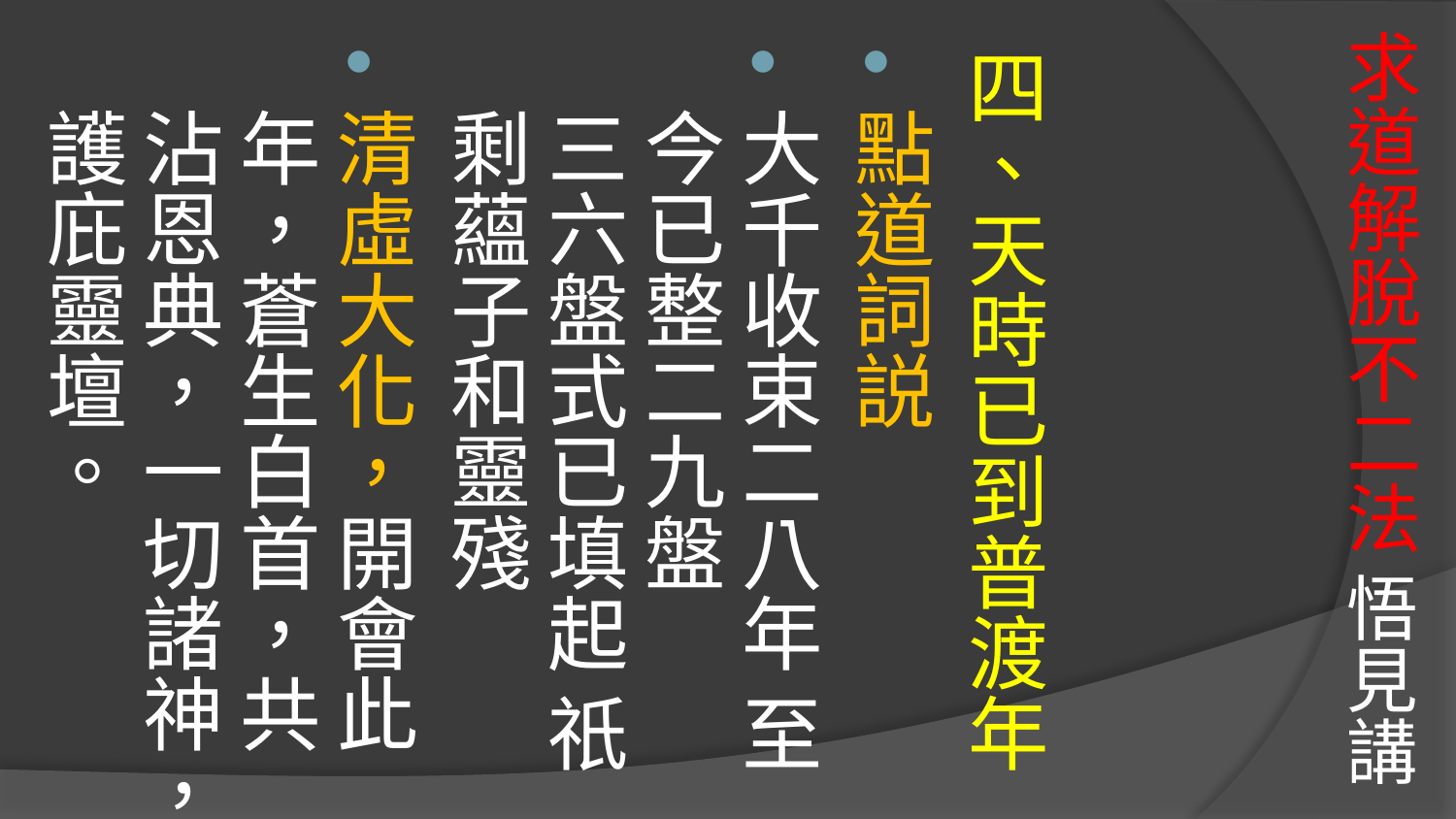

# 求道解脫不二法 悟見講
四、天時已到普渡年
點道詞説
大千收束二八年 至今已整二九盤
三六盤式已填起 祇剩蘊子和靈殘
清虛大化，開會此年，蒼生白首，共沾恩典，一切諸神，護庇靈壇。